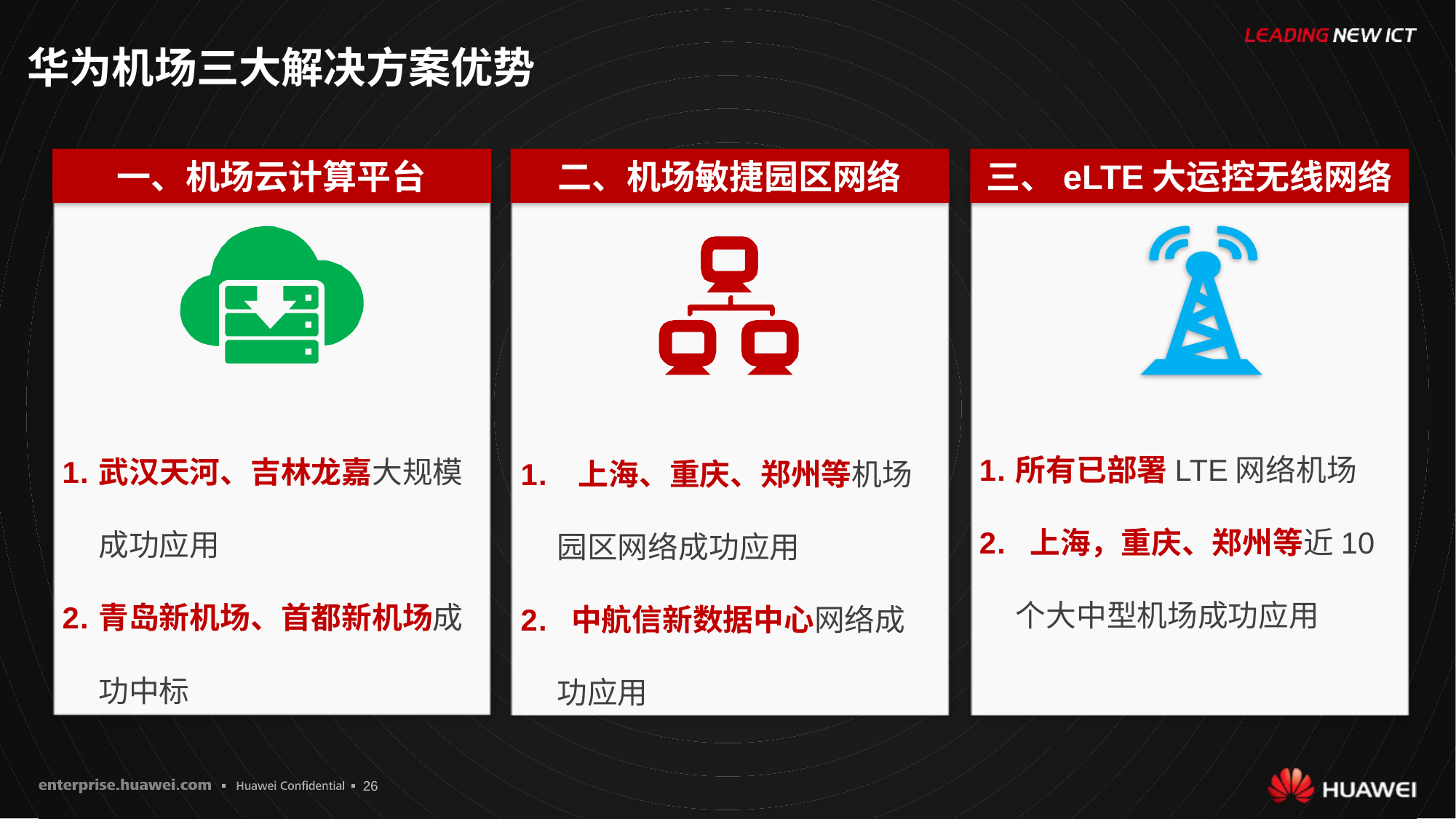

华为机场三大解决方案优势
一、机场云计算平台
二、机场敏捷园区网络
三、eLTE大运控无线网络

所有已部署LTE网络机场
 上海，重庆、郑州等近10个大中型机场成功应用
武汉天河、吉林龙嘉大规模成功应用
青岛新机场、首都新机场成功中标
  上海、重庆、郑州等机场园区网络成功应用
 中航信新数据中心网络成功应用